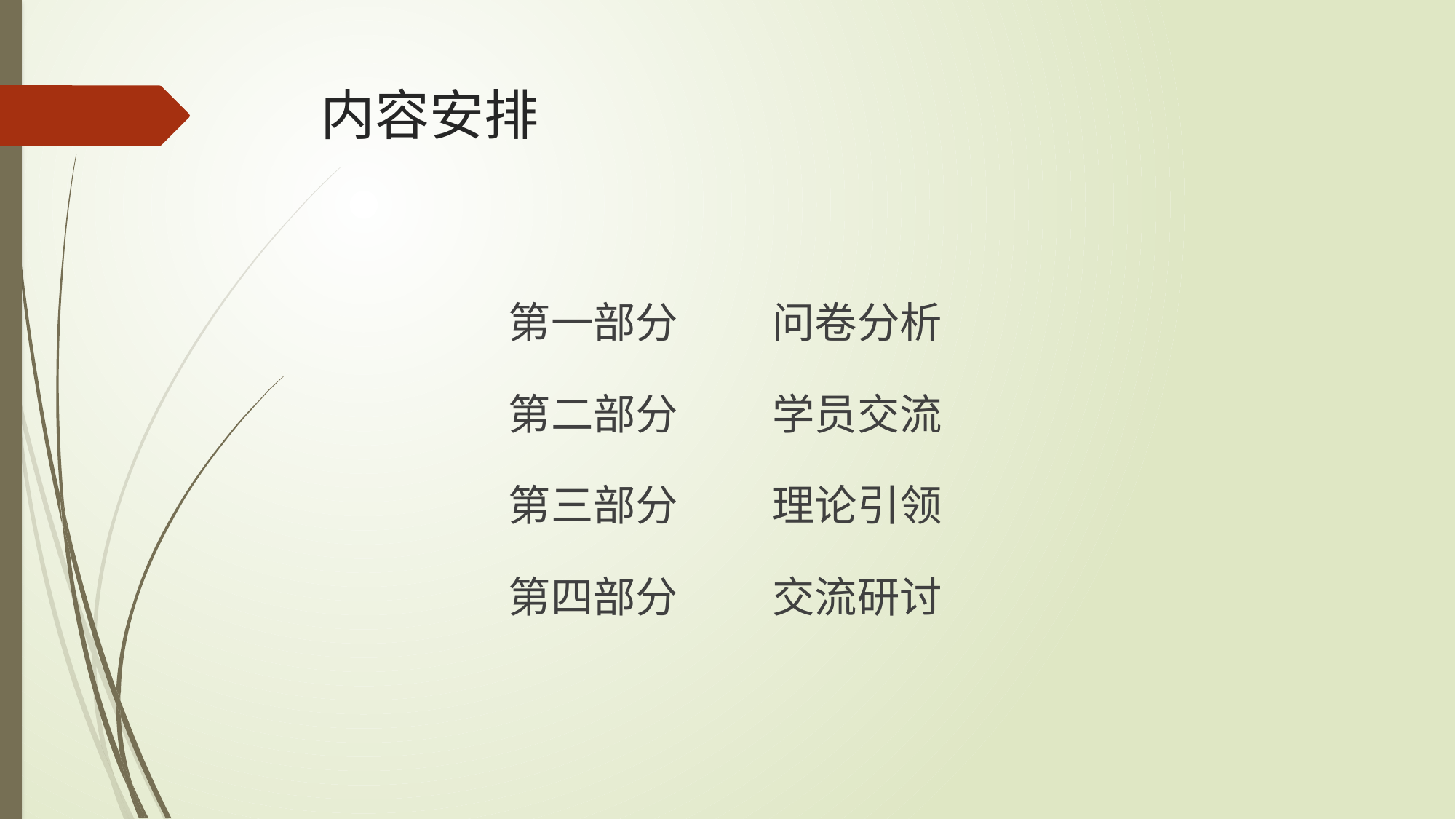

# 内容安排
第一部分          问卷分析
第二部分          学员交流
第三部分          理论引领
第四部分          交流研讨